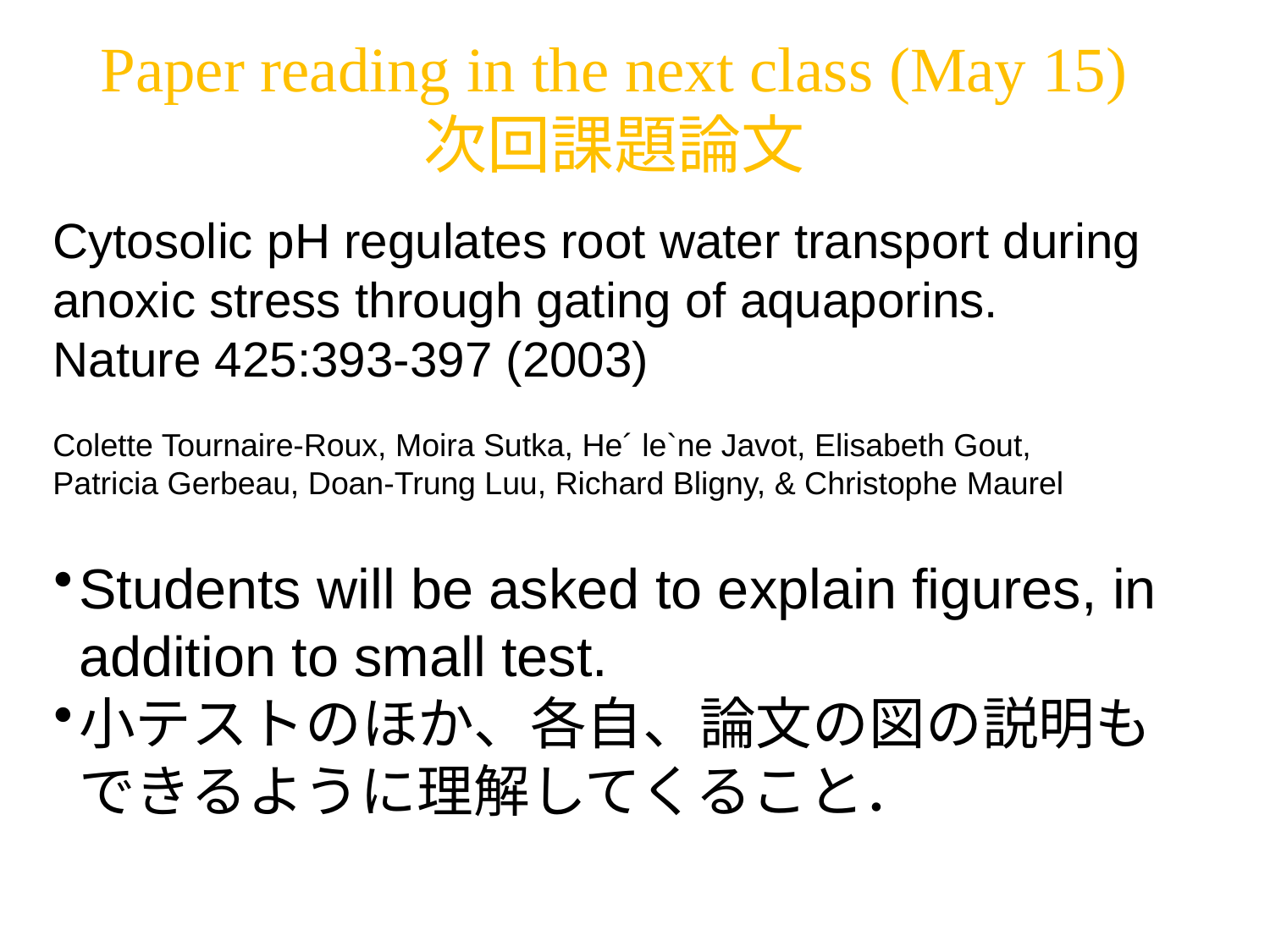

# Paper reading in the next class (May 15) 次回課題論文
Cytosolic pH regulates root water transport during anoxic stress through gating of aquaporins.
Nature 425:393-397 (2003)

Colette Tournaire-Roux, Moira Sutka, He´ le`ne Javot, Elisabeth Gout,
Patricia Gerbeau, Doan-Trung Luu, Richard Bligny, & Christophe Maurel

Students will be asked to explain figures, in addition to small test.
小テストのほか、各自、論文の図の説明もできるように理解してくること．